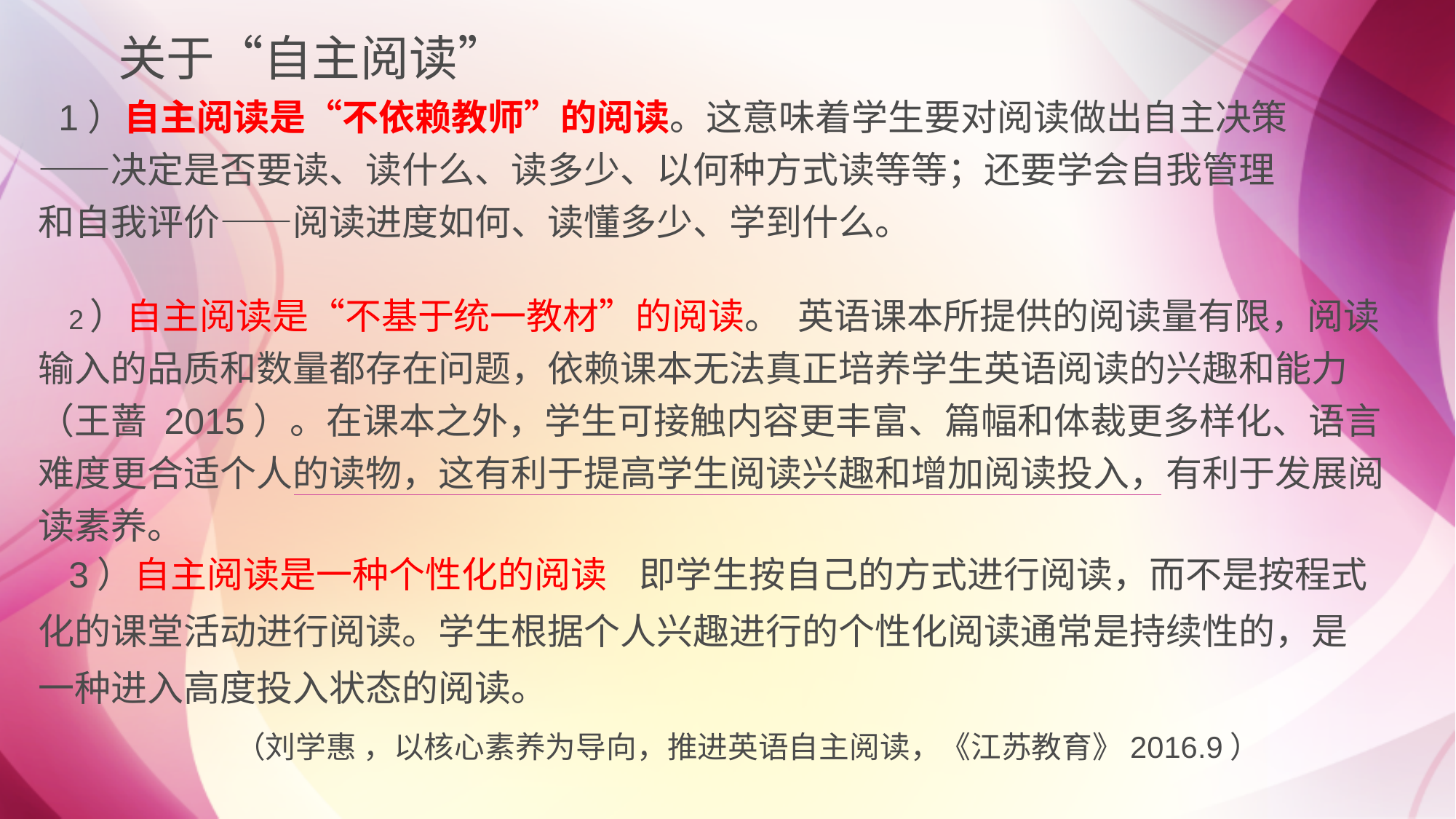

关于“自主阅读”
  1）自主阅读是“不依赖教师”的阅读。这意味着学生要对阅读做出自主决策——决定是否要读、读什么、读多少、以何种方式读等等；还要学会自我管理和自我评价——阅读进度如何、读懂多少、学到什么。
    2）自主阅读是“不基于统一教材”的阅读。  英语课本所提供的阅读量有限，阅读输入的品质和数量都存在问题，依赖课本无法真正培养学生英语阅读的兴趣和能力（王蔷 2015）。在课本之外，学生可接触内容更丰富、篇幅和体裁更多样化、语言难度更合适个人的读物，这有利于提高学生阅读兴趣和增加阅读投入，有利于发展阅读素养。
   3）自主阅读是一种个性化的阅读    即学生按自己的方式进行阅读，而不是按程式化的课堂活动进行阅读。学生根据个人兴趣进行的个性化阅读通常是持续性的，是一种进入高度投入状态的阅读。
                       （刘学惠 ，以核心素养为导向，推进英语自主阅读，《江苏教育》2016.9）